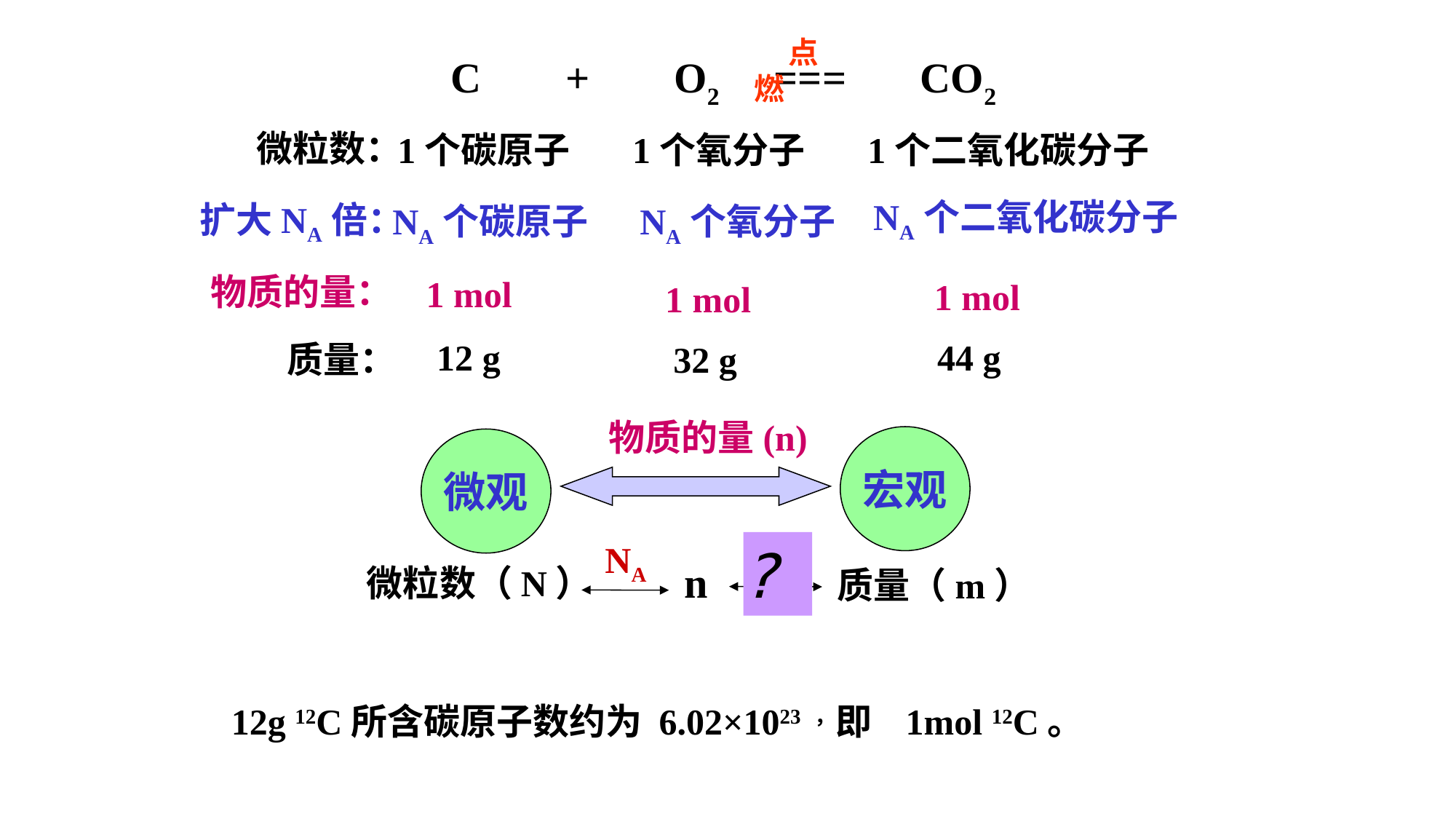

点燃
C        +        O2      ===       CO2
微粒数：
1个碳原子
1个氧分子
 1个二氧化碳分子
NA个二氧化碳分子
NA个碳原子
NA个氧分子
扩大NA倍：
物质的量：
1 mol
1 mol
1 mol
12 g
 44 g
    质量：
32 g
 物质的量(n)
宏观
微观

微粒数（N）
质量（m）
NA
?
n

12g 12C所含碳原子数约为 6.02×1023 ，即   1mol 12C。